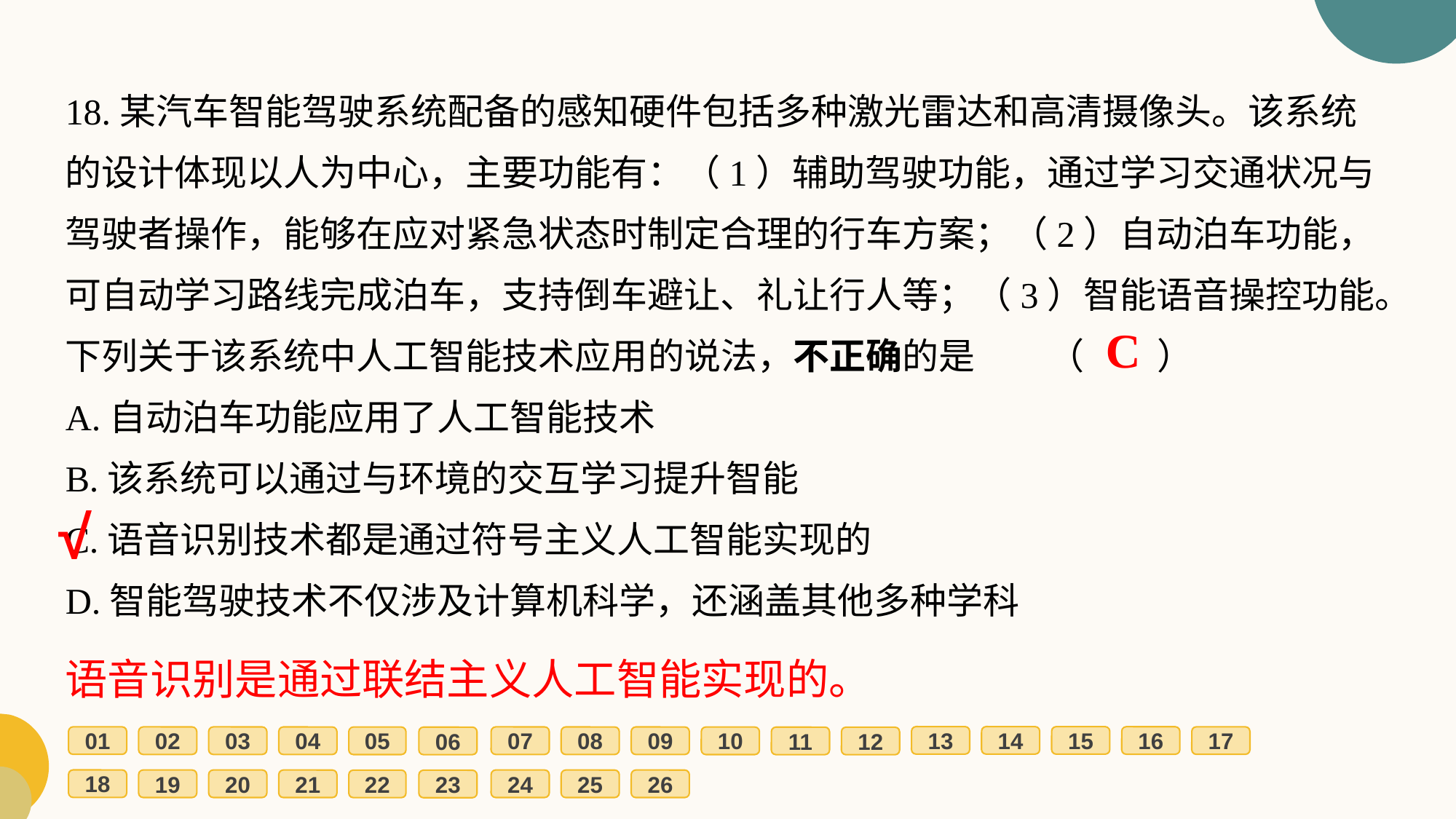

18.某汽车智能驾驶系统配备的感知硬件包括多种激光雷达和高清摄像头。该系统的设计体现以人为中心，主要功能有：（1）辅助驾驶功能，通过学习交通状况与驾驶者操作，能够在应对紧急状态时制定合理的行车方案；（2）自动泊车功能，可自动学习路线完成泊车，支持倒车避让、礼让行人等；（3）智能语音操控功能。下列关于该系统中人工智能技术应用的说法，不正确的是	（　　）
A.自动泊车功能应用了人工智能技术
B.该系统可以通过与环境的交互学习提升智能
C.语音识别技术都是通过符号主义人工智能实现的
D.智能驾驶技术不仅涉及计算机科学，还涵盖其他多种学科
C
√
语音识别是通过联结主义人工智能实现的。